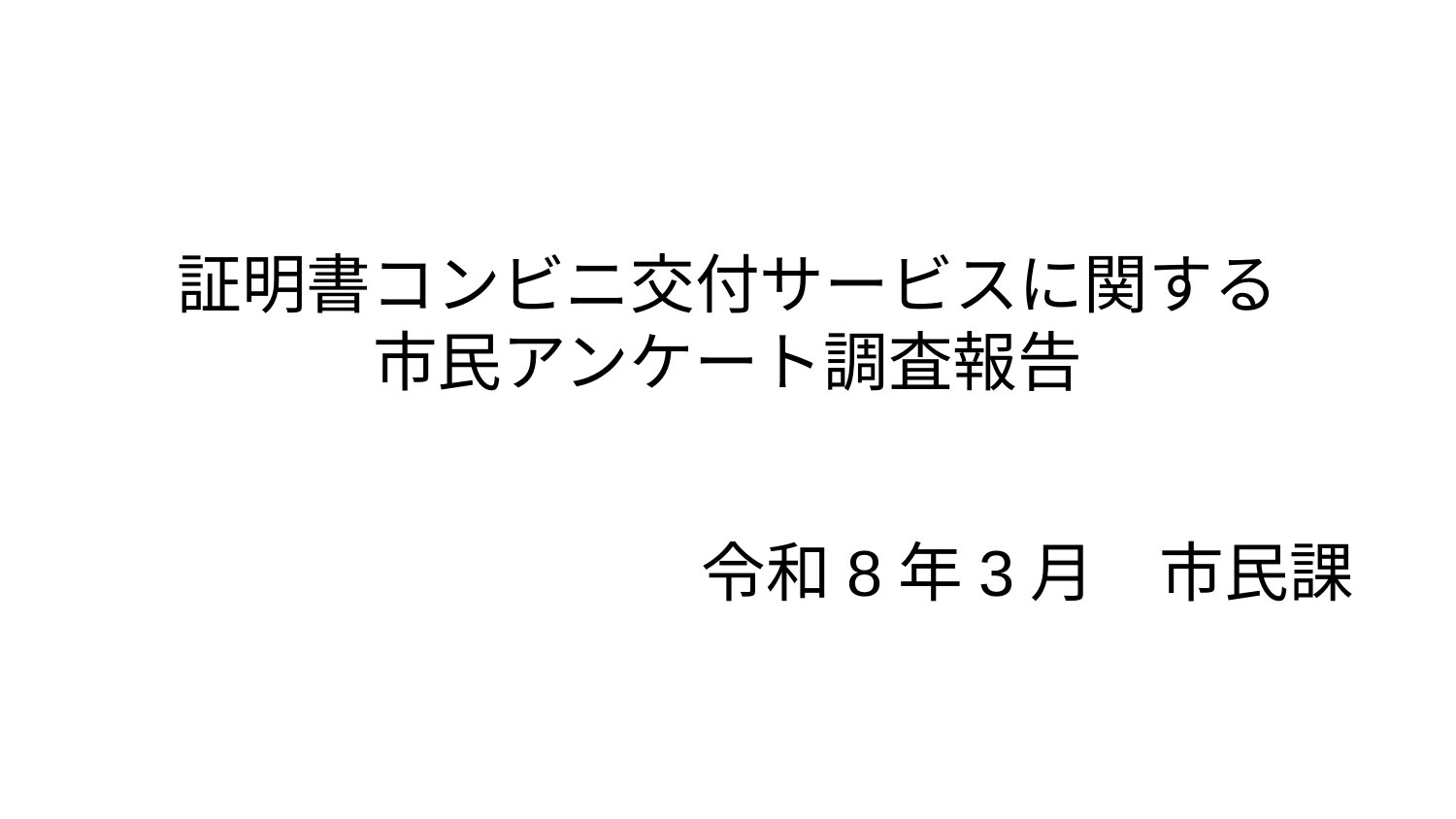

# 証明書コンビニ交付サービスに関する
市民アンケート調査報告
令和8年3月　市民課